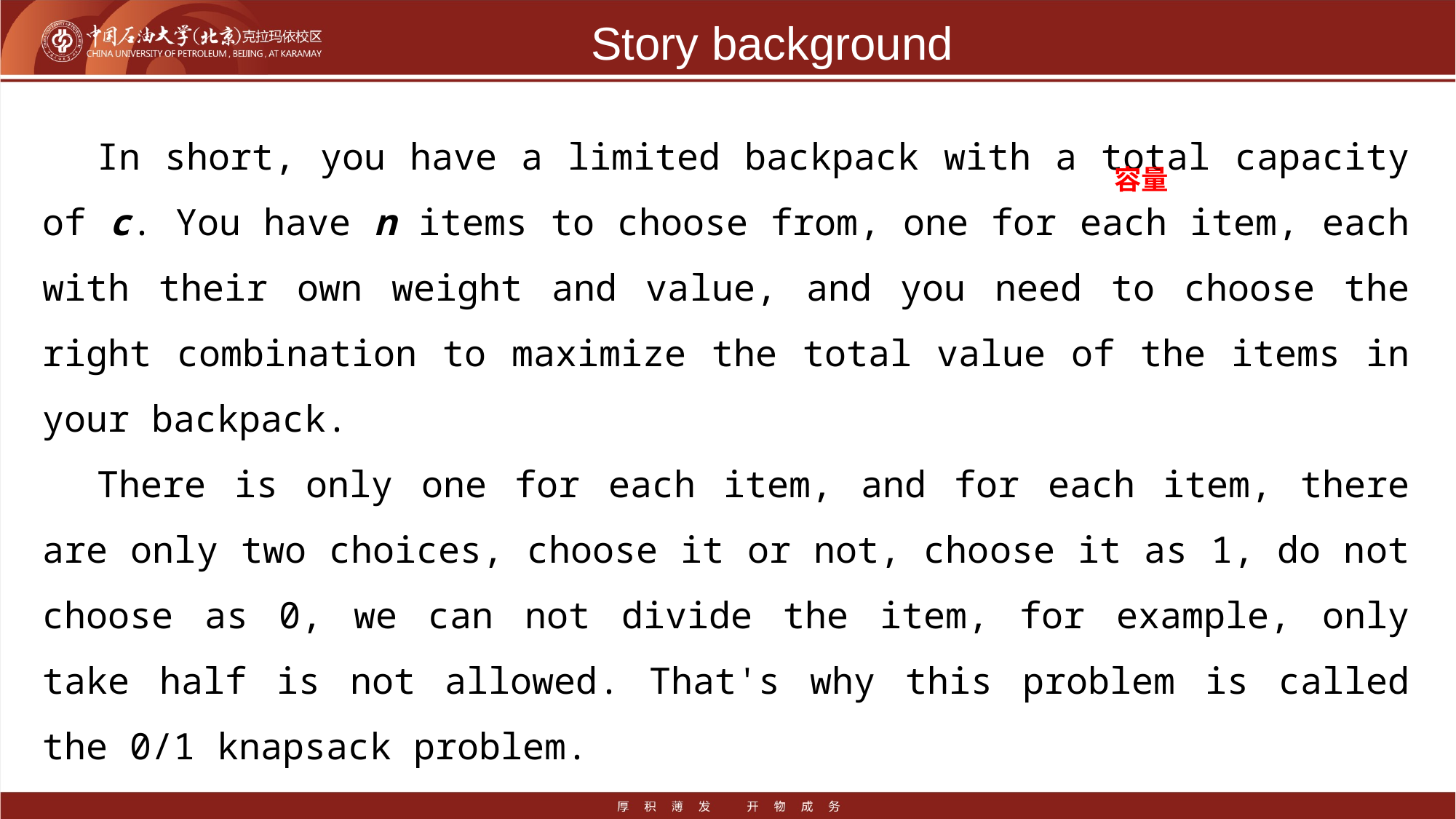

# Story background
In short, you have a limited backpack with a total capacity of c. You have n items to choose from, one for each item, each with their own weight and value, and you need to choose the right combination to maximize the total value of the items in your backpack.
There is only one for each item, and for each item, there are only two choices, choose it or not, choose it as 1, do not choose as 0, we can not divide the item, for example, only take half is not allowed. That's why this problem is called the 0/1 knapsack problem.
容量